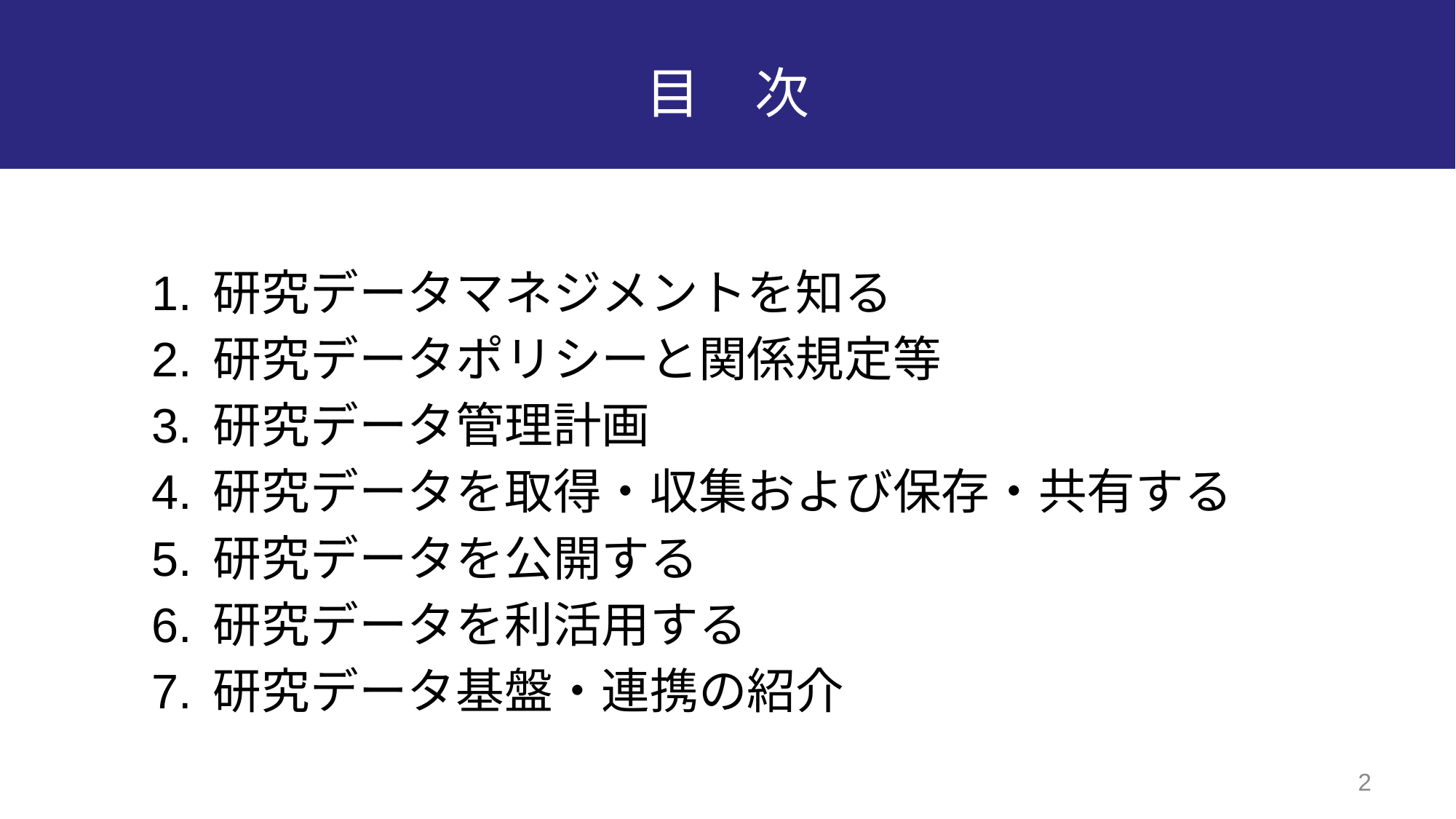

# 目　次
研究データマネジメントを知る
研究データポリシーと関係規定等
研究データ管理計画
研究データを取得・収集および保存・共有する
研究データを公開する
研究データを利活用する
研究データ基盤・連携の紹介
2